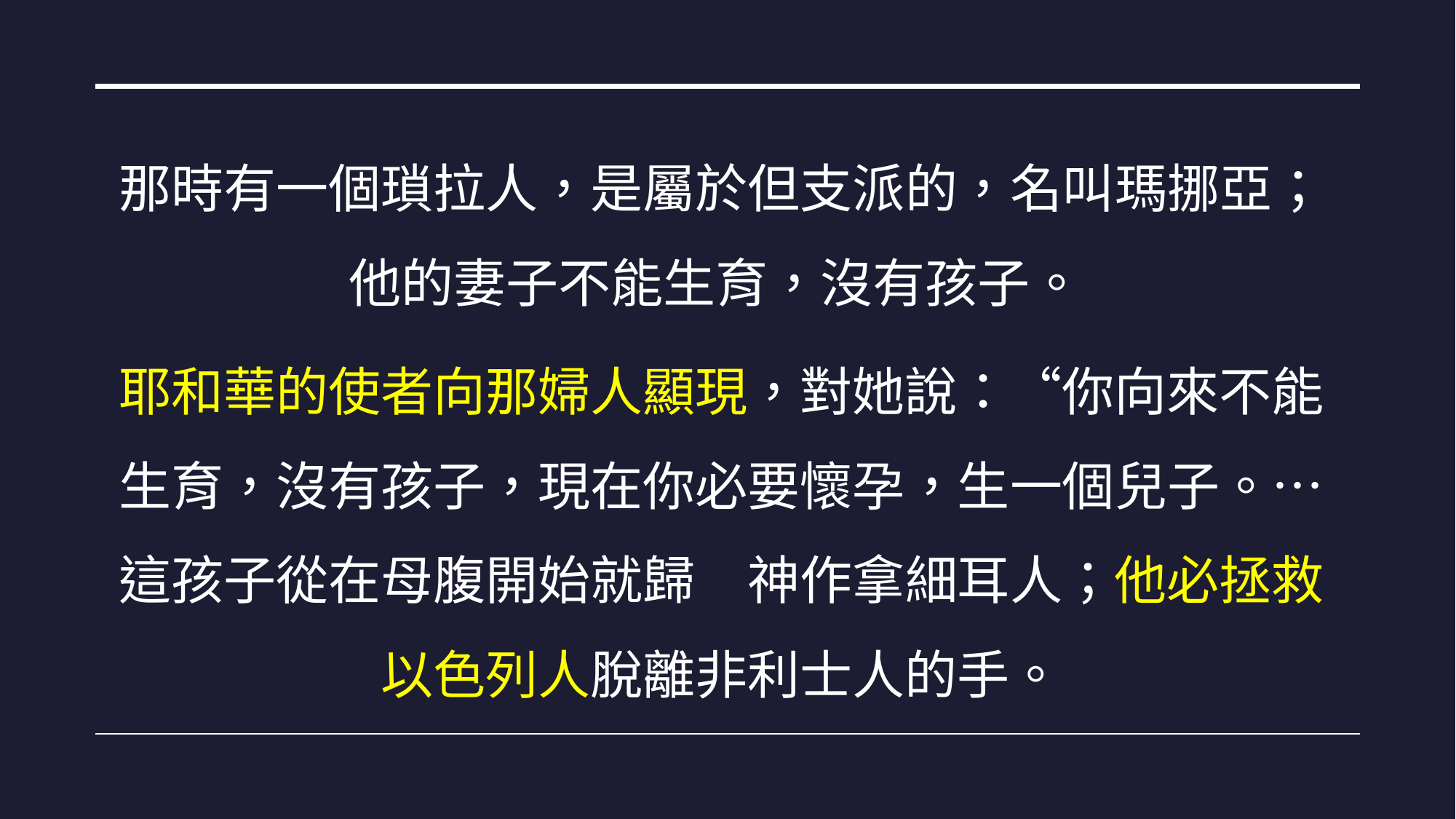

那時有一個瑣拉人，是屬於但支派的，名叫瑪挪亞；他的妻子不能生育，沒有孩子。
耶和華的使者向那婦人顯現，對她說：“你向來不能生育，沒有孩子，現在你必要懷孕，生一個兒子。… 這孩子從在母腹開始就歸　神作拿細耳人；他必拯救以色列人脫離非利士人的手。